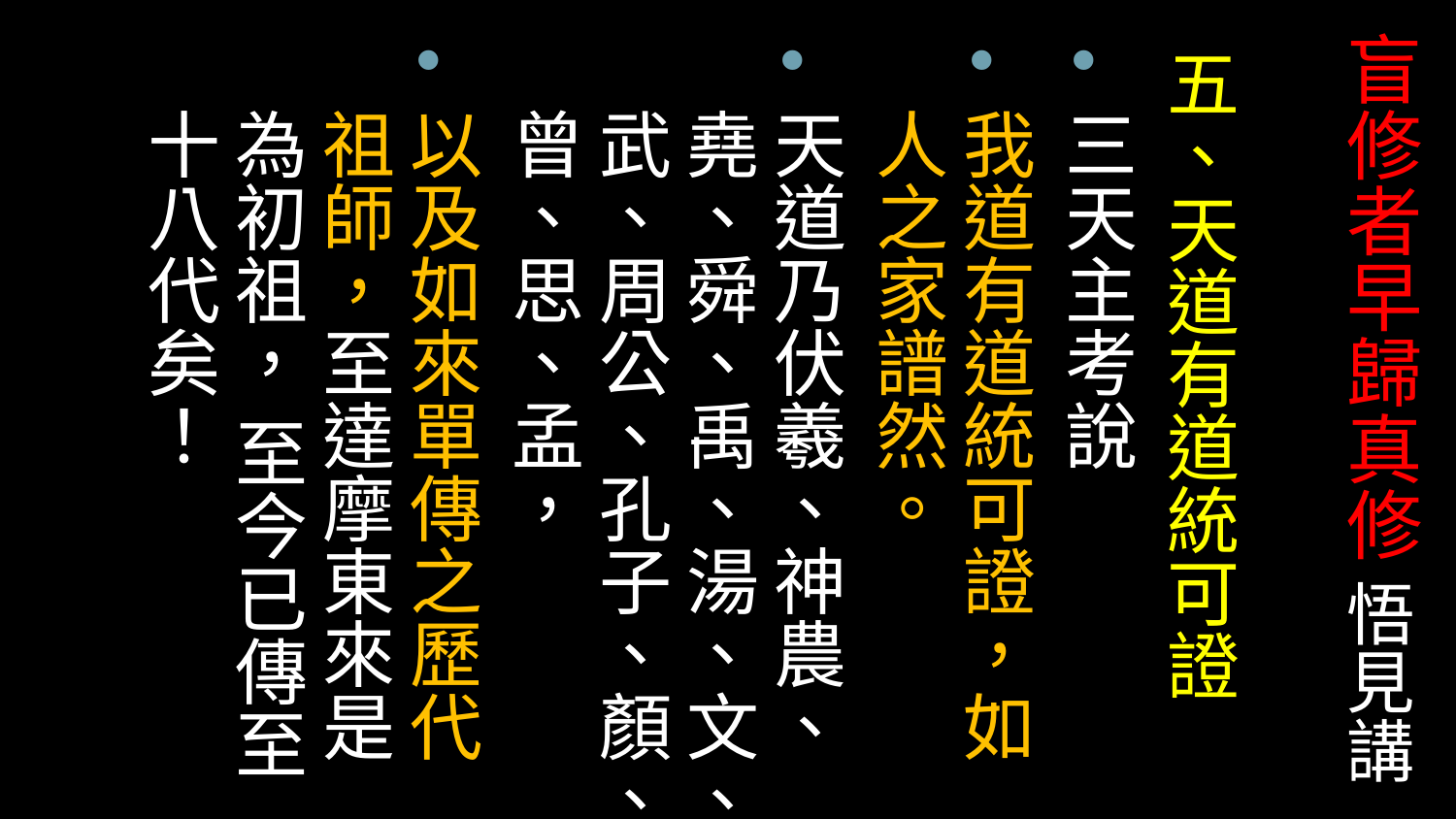

# 盲修者早歸真修 悟見講
五、天道有道統可證
三天主考說
我道有道統可證，如人之家譜然。
天道乃伏羲、神農、堯、舜、禹、湯、文、武、周公、孔子、顏、曾、思、孟，
以及如來單傳之歷代祖師，至達摩東來是為初祖， 至今已傳至十八代矣！